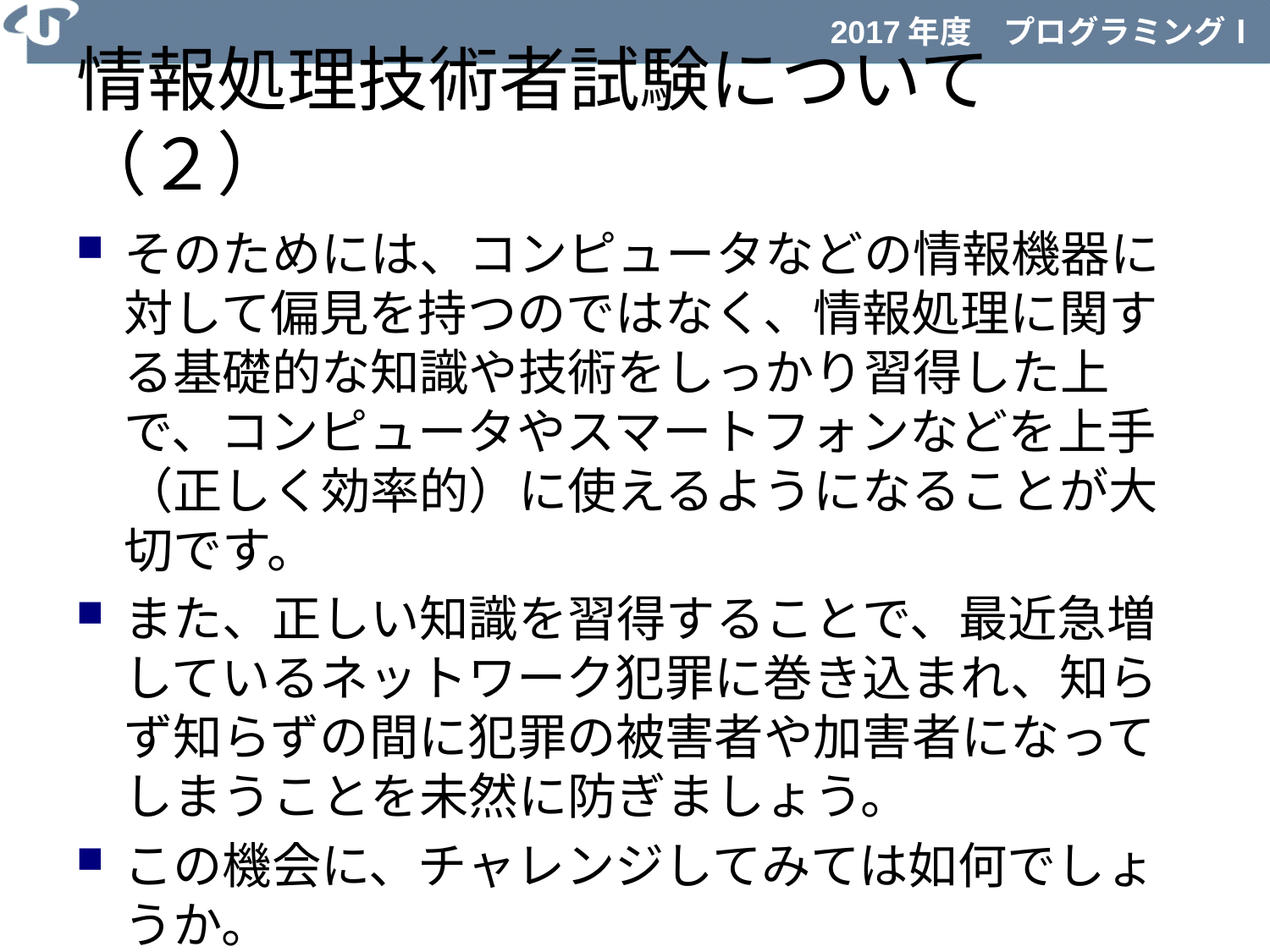

情報処理技術者試験について（２）
そのためには、コンピュータなどの情報機器に対して偏見を持つのではなく、情報処理に関する基礎的な知識や技術をしっかり習得した上で、コンピュータやスマートフォンなどを上手（正しく効率的）に使えるようになることが大切です。
また、正しい知識を習得することで、最近急増しているネットワーク犯罪に巻き込まれ、知らず知らずの間に犯罪の被害者や加害者になってしまうことを未然に防ぎましょう。
この機会に、チャレンジしてみては如何でしょうか。